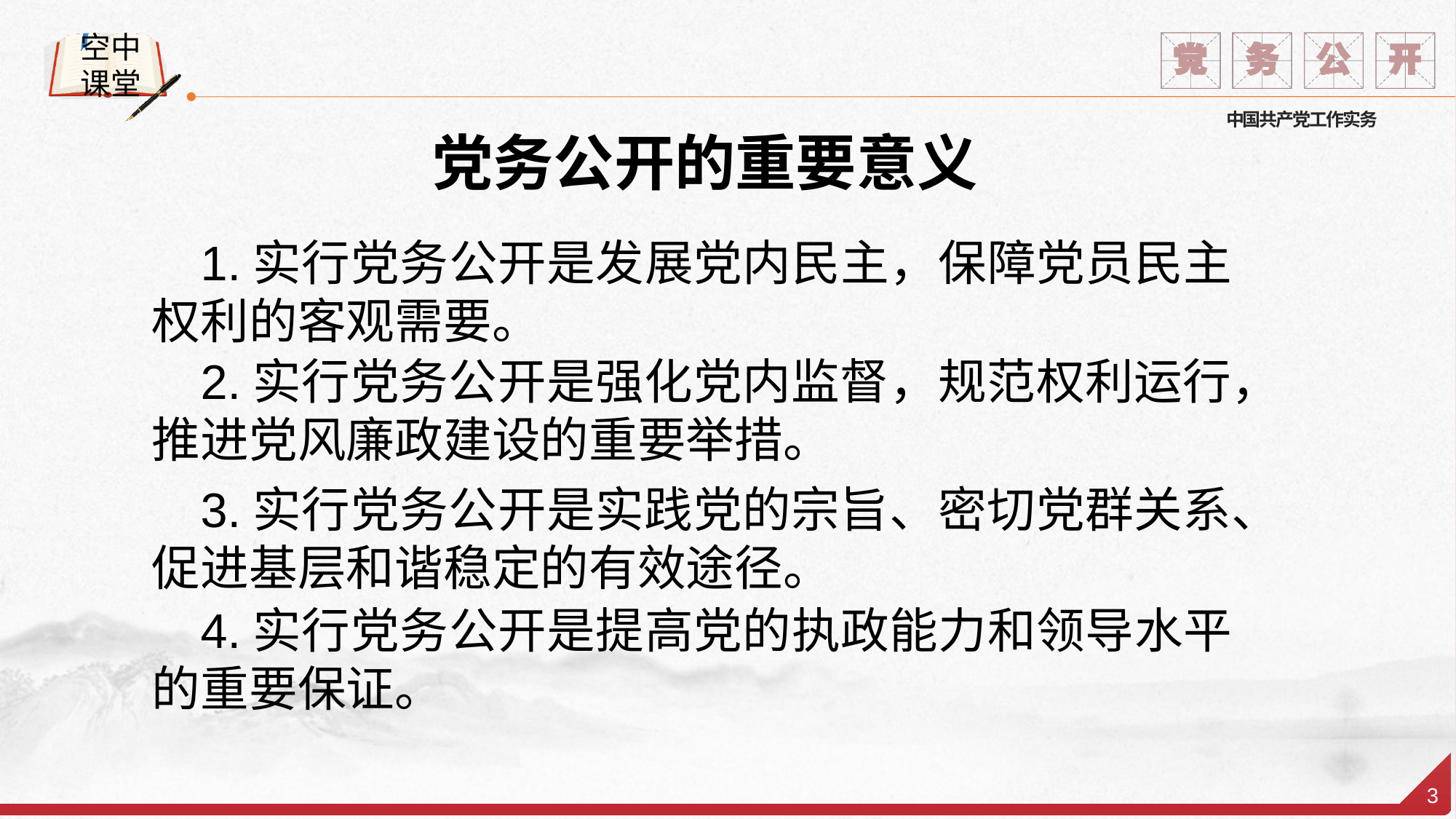

党务公开的重要意义
1.实行党务公开是发展党内民主，保障党员民主权利的客观需要。
2.实行党务公开是强化党内监督，规范权利运行，推进党风廉政建设的重要举措。
3.实行党务公开是实践党的宗旨、密切党群关系、促进基层和谐稳定的有效途径。
4.实行党务公开是提高党的执政能力和领导水平的重要保证。